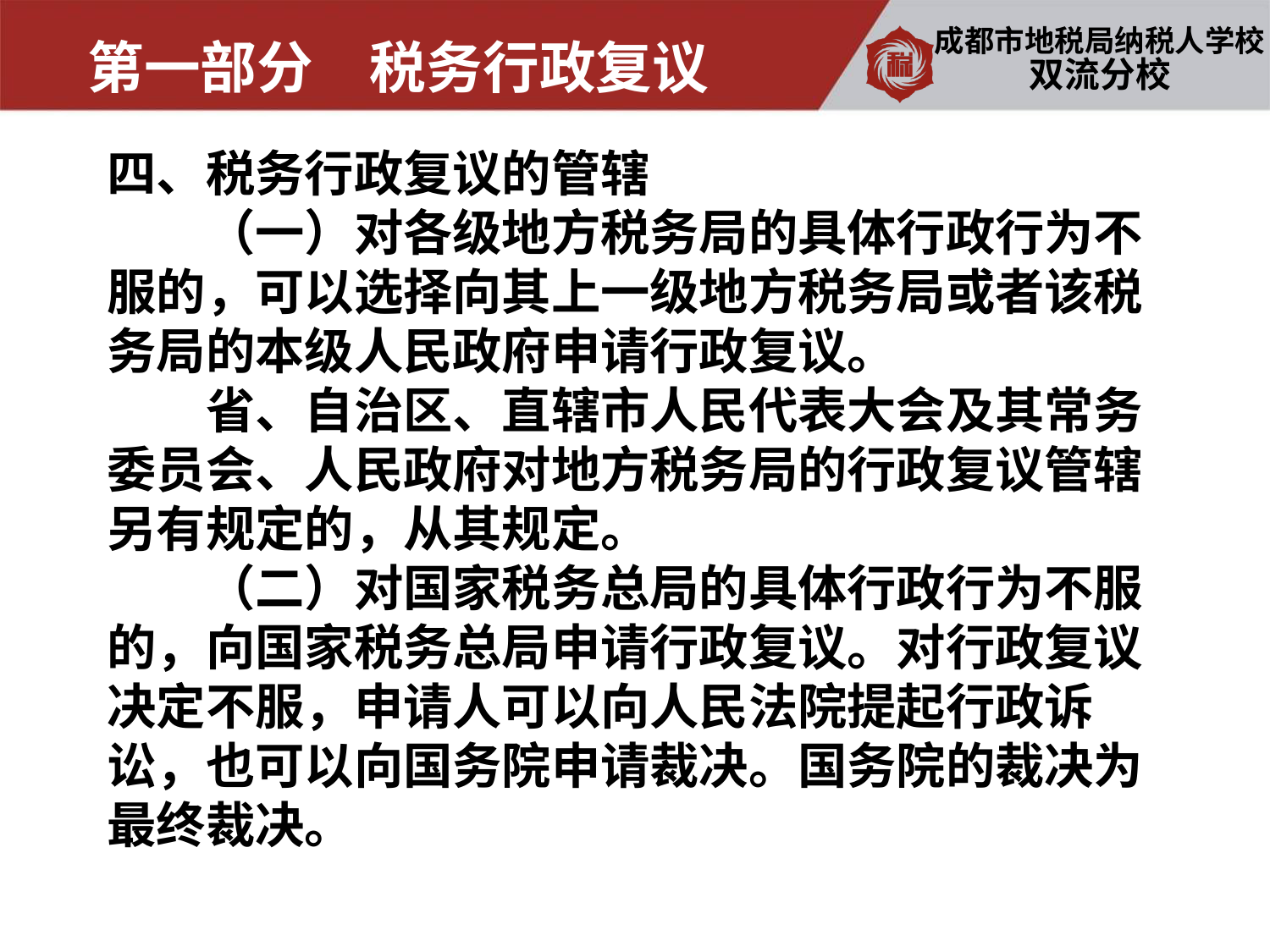

第一部分　税务行政复议
双流分校
四、税务行政复议的管辖
　　（一）对各级地方税务局的具体行政行为不服的，可以选择向其上一级地方税务局或者该税务局的本级人民政府申请行政复议。
　　省、自治区、直辖市人民代表大会及其常务委员会、人民政府对地方税务局的行政复议管辖另有规定的，从其规定。
　　（二）对国家税务总局的具体行政行为不服的，向国家税务总局申请行政复议。对行政复议决定不服，申请人可以向人民法院提起行政诉讼，也可以向国务院申请裁决。国务院的裁决为最终裁决。